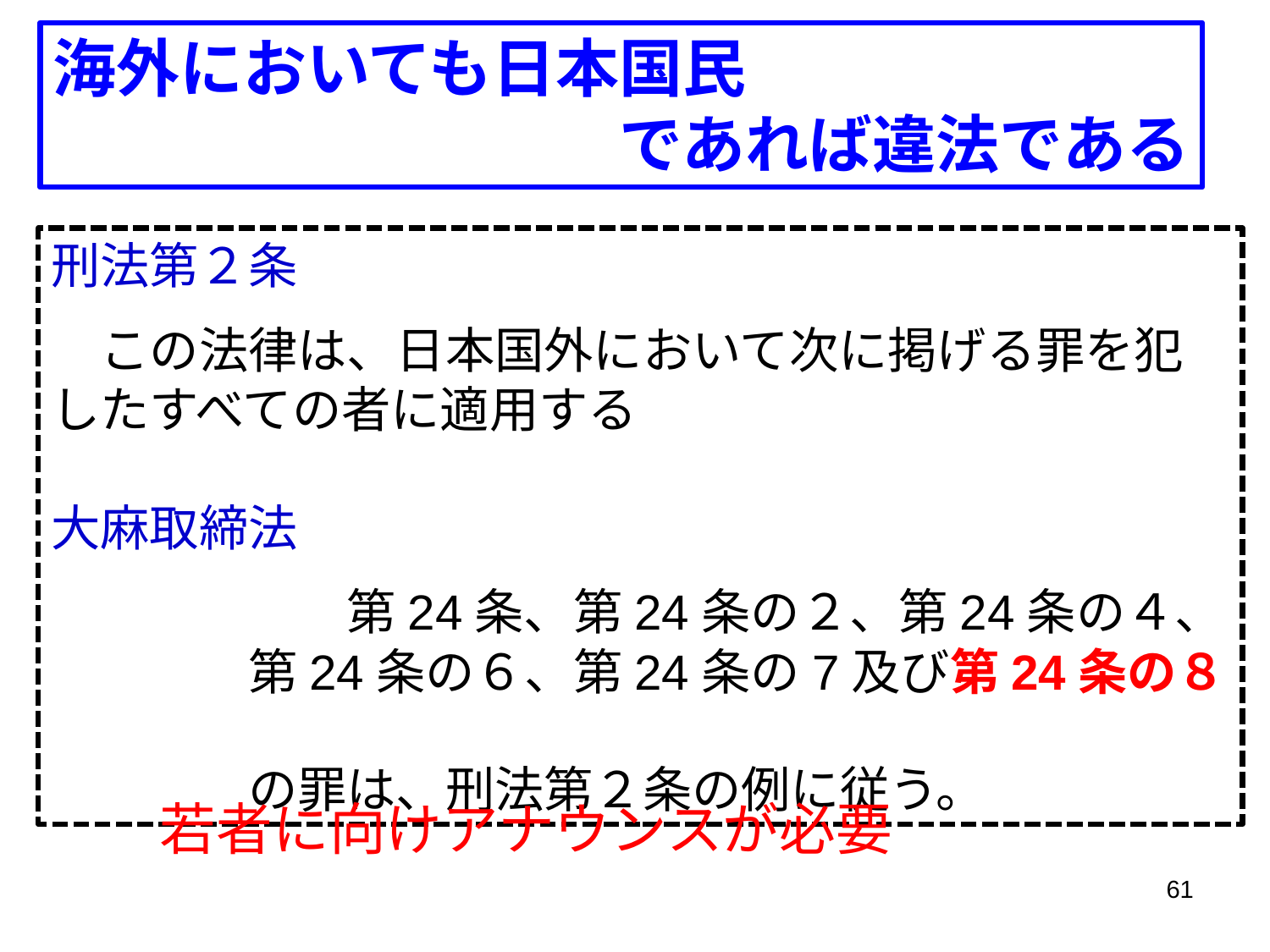

海外においても日本国民
であれば違法である
刑法第２条

　この法律は、日本国外において次に掲げる罪を犯したすべての者に適用する

大麻取締法

　　　　　　第24条、第24条の２、第24条の４、
　　　　第24条の６、第24条の7及び第24条の８
　　　　の罪は、刑法第２条の例に従う。
若者に向けアナウンスが必要
61